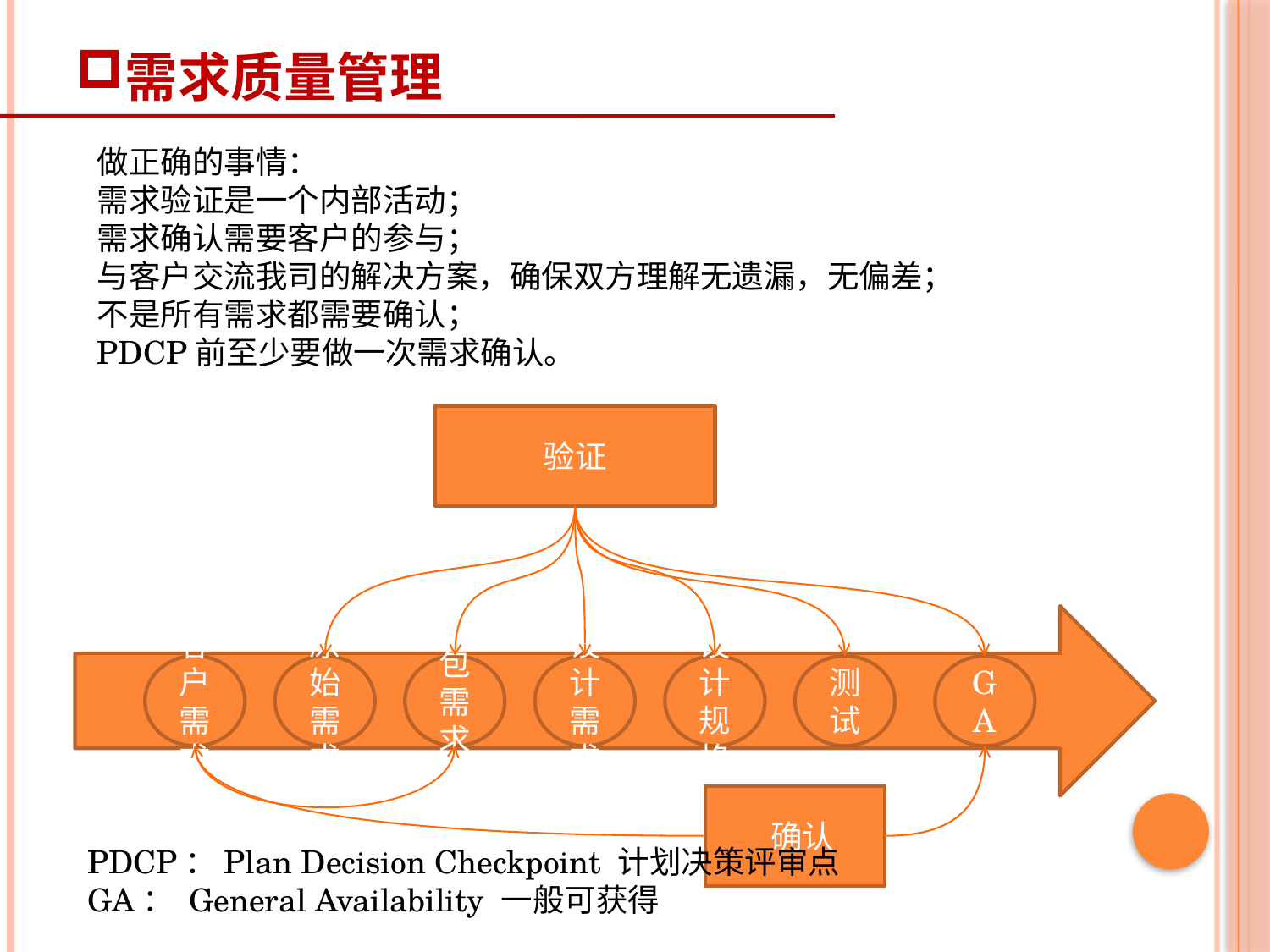

# 需求质量管理
做正确的事情：
需求验证是一个内部活动；
需求确认需要客户的参与；
与客户交流我司的解决方案，确保双方理解无遗漏，无偏差；
不是所有需求都需要确认；
PDCP前至少要做一次需求确认。
验证

客户需求
原始需求
包需求
设计需求
设计规格
测试
GA
 确认
PDCP：Plan Decision Checkpoint 计划决策评审点
GA： General Availability 一般可获得